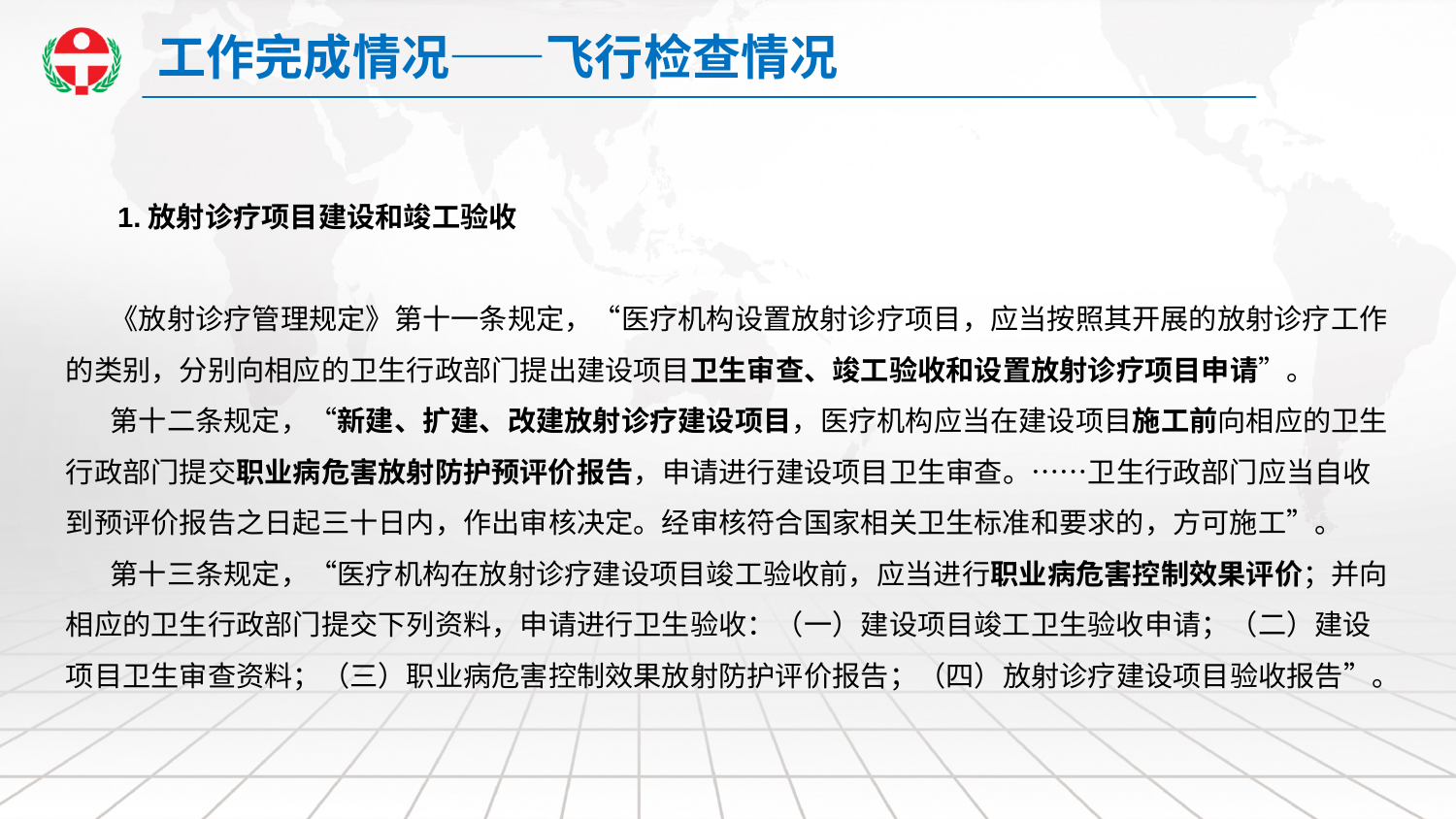

工作完成情况——飞行检查情况
      1.放射诊疗项目建设和竣工验收

      《放射诊疗管理规定》第十一条规定，“医疗机构设置放射诊疗项目，应当按照其开展的放射诊疗工作的类别，分别向相应的卫生行政部门提出建设项目卫生审查、竣工验收和设置放射诊疗项目申请”。
      第十二条规定，“新建、扩建、改建放射诊疗建设项目，医疗机构应当在建设项目施工前向相应的卫生行政部门提交职业病危害放射防护预评价报告，申请进行建设项目卫生审查。……卫生行政部门应当自收到预评价报告之日起三十日内，作出审核决定。经审核符合国家相关卫生标准和要求的，方可施工”。
      第十三条规定，“医疗机构在放射诊疗建设项目竣工验收前，应当进行职业病危害控制效果评价；并向相应的卫生行政部门提交下列资料，申请进行卫生验收：（一）建设项目竣工卫生验收申请；（二）建设项目卫生审查资料；（三）职业病危害控制效果放射防护评价报告；（四）放射诊疗建设项目验收报告”。